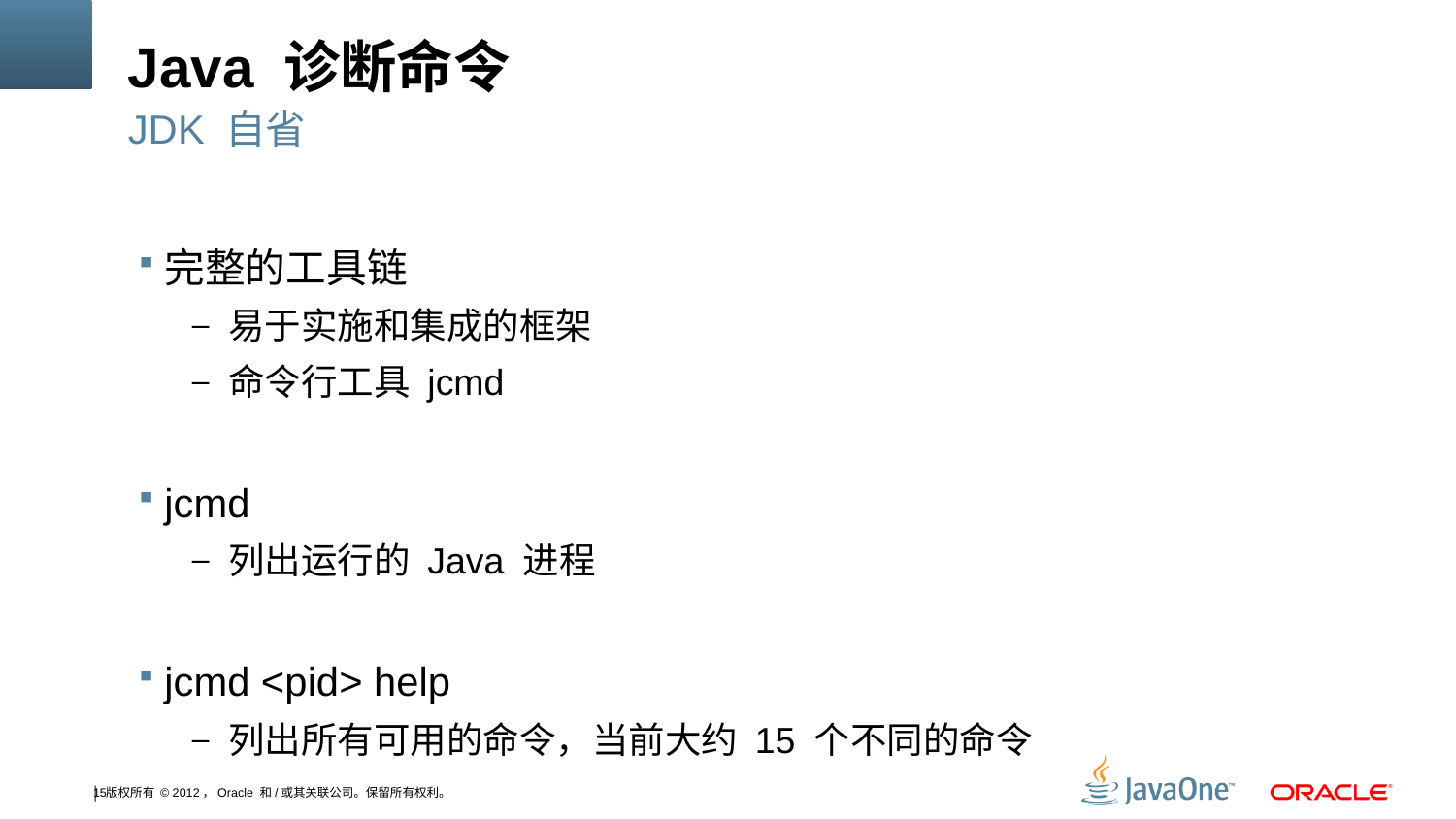

# Java 诊断命令
JDK 自省
完整的工具链
易于实施和集成的框架
命令行工具 jcmd

jcmd
列出运行的 Java 进程

jcmd <pid> help
列出所有可用的命令，当前大约 15 个不同的命令